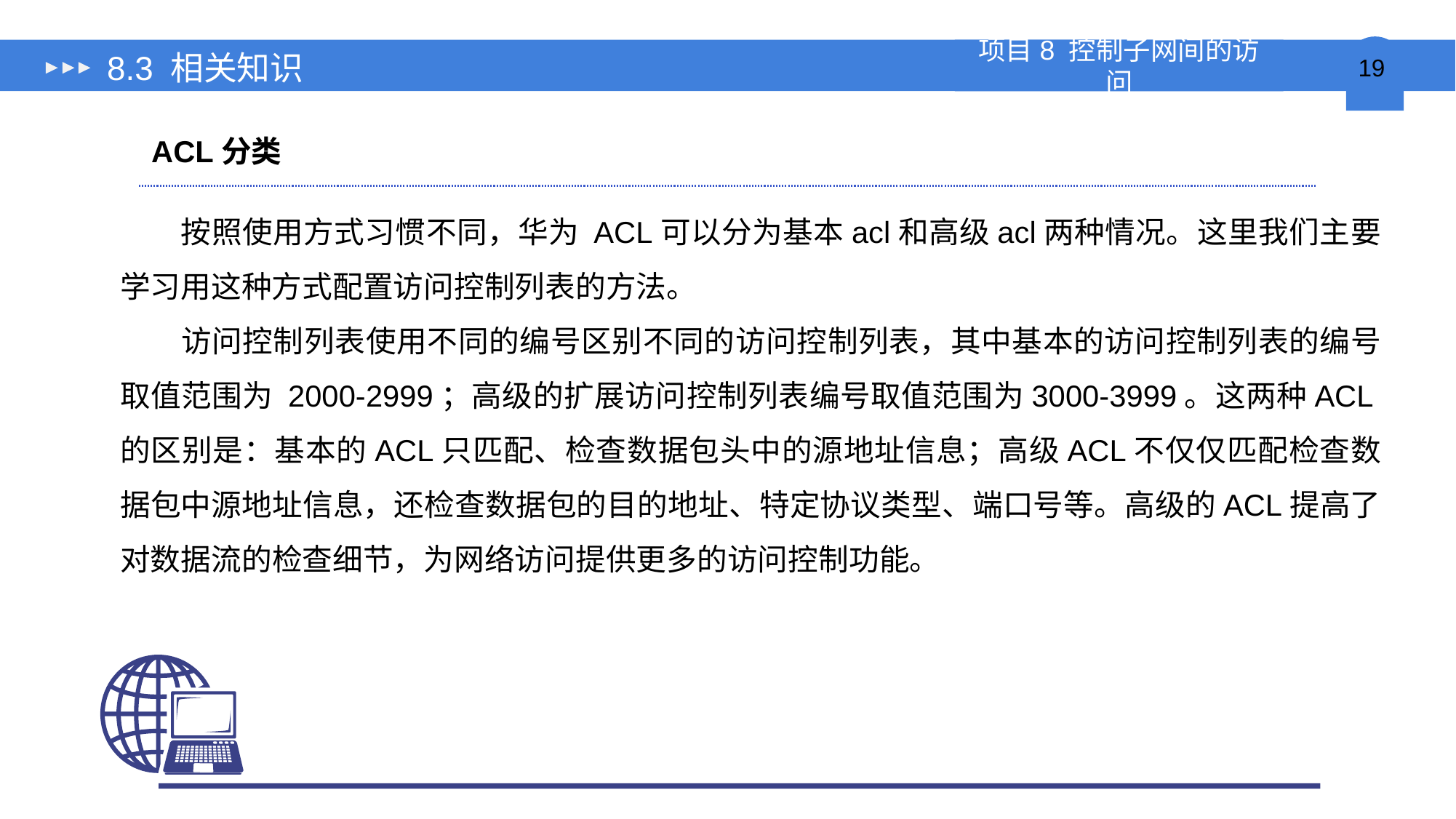

# 8.3 相关知识
ACL分类

   按照使用方式习惯不同，华为 ACL可以分为基本acl和高级acl两种情况。这里我们主要学习用这种方式配置访问控制列表的方法。
   访问控制列表使用不同的编号区别不同的访问控制列表，其中基本的访问控制列表的编号取值范围为 2000-2999；高级的扩展访问控制列表编号取值范围为3000-3999。这两种ACL的区别是：基本的ACL只匹配、检查数据包头中的源地址信息；高级ACL不仅仅匹配检查数据包中源地址信息，还检查数据包的目的地址、特定协议类型、端口号等。高级的ACL提高了对数据流的检查细节，为网络访问提供更多的访问控制功能。